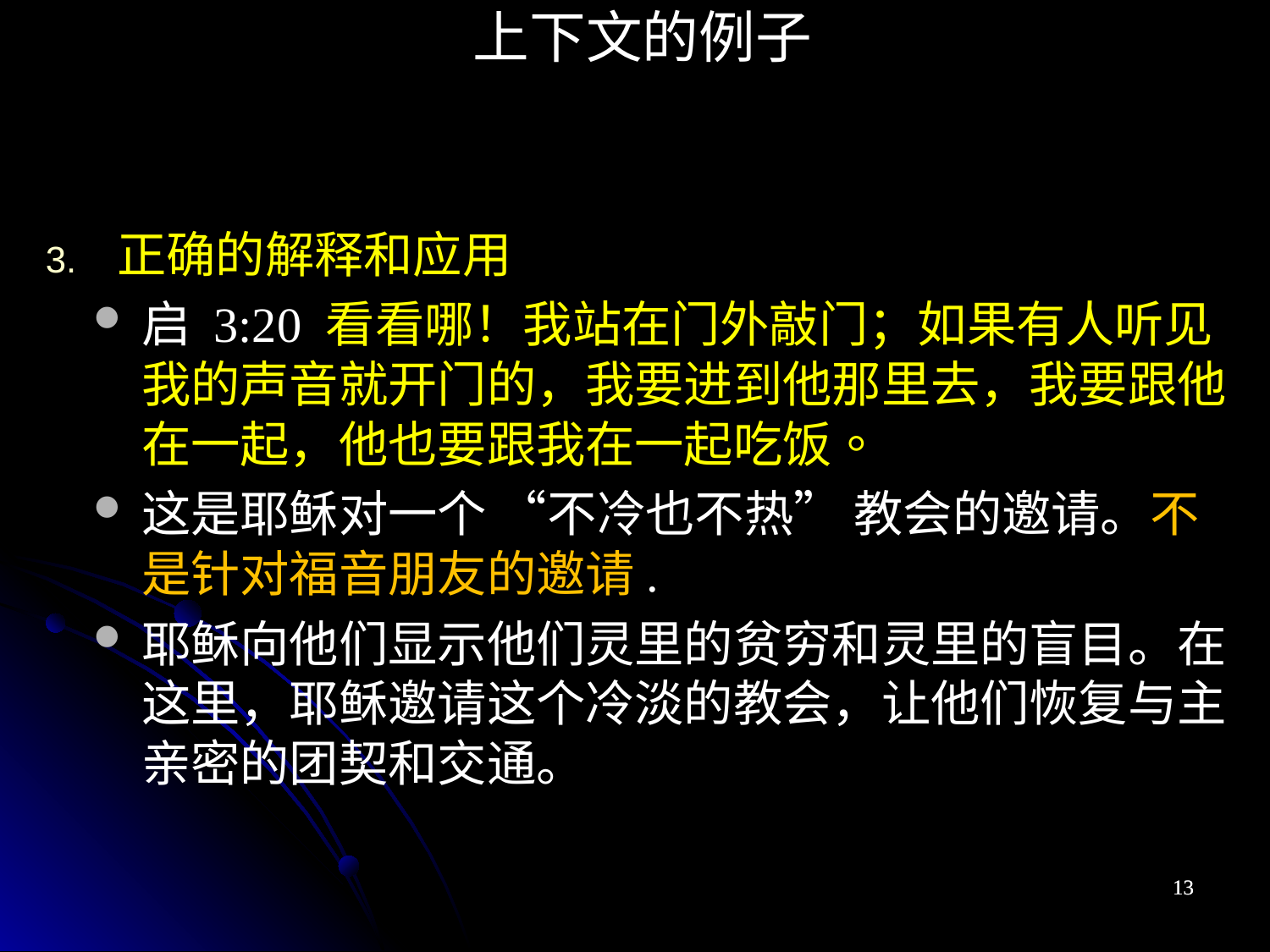

上下文的例子
正确的解释和应用
启 3:20 看看哪！我站在门外敲门；如果有人听见我的声音就开门的，我要进到他那里去，我要跟他在一起，他也要跟我在一起吃饭。
这是耶稣对一个 “不冷也不热” 教会的邀请。不是针对福音朋友的邀请.
耶稣向他们显示他们灵里的贫穷和灵里的盲目。在这里，耶稣邀请这个冷淡的教会，让他们恢复与主亲密的团契和交通。
13
13